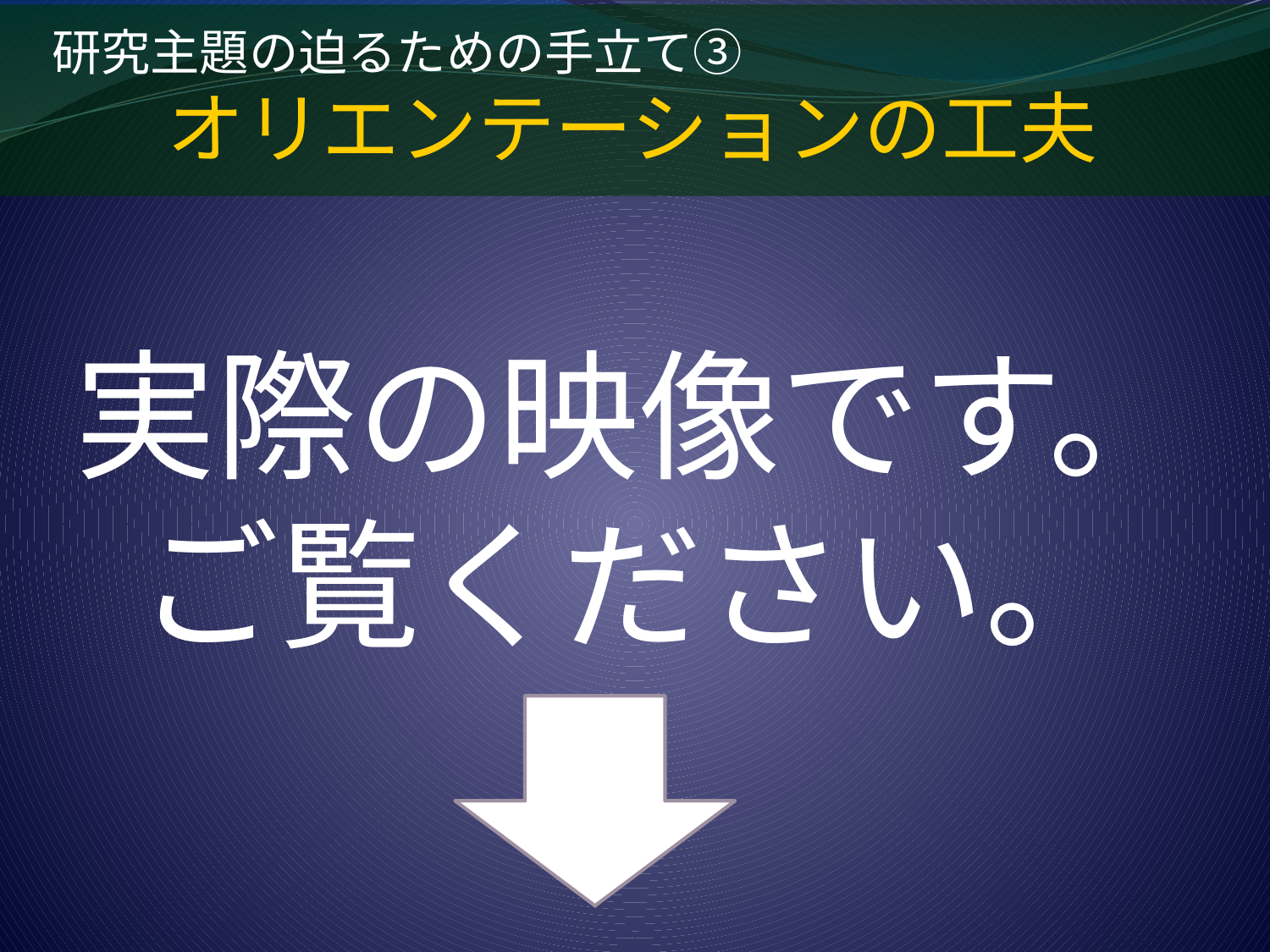

研究主題の迫るための手立て③
オリエンテーションの工夫
実際の映像です。
ご覧ください。